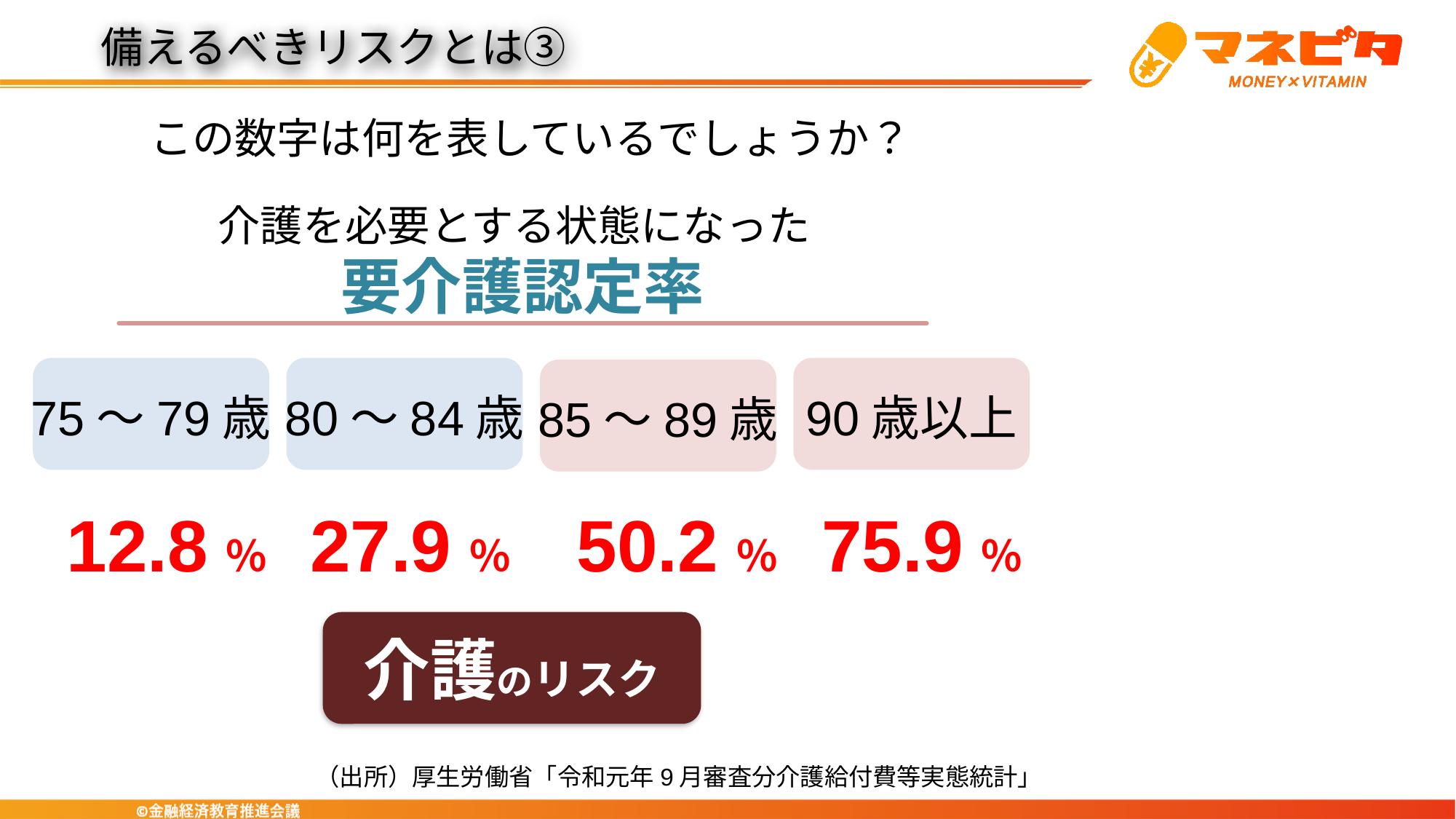

備えるべきリスクとは③
この数字は何を表しているでしょうか？
介護を必要とする状態になった
要介護認定率
75～79歳
80～84歳
90歳以上
85～89歳
12.8％
27.9％
50.2％
75.9％
介護のリスク
（出所）厚生労働省「令和元年9月審査分介護給付費等実態統計」